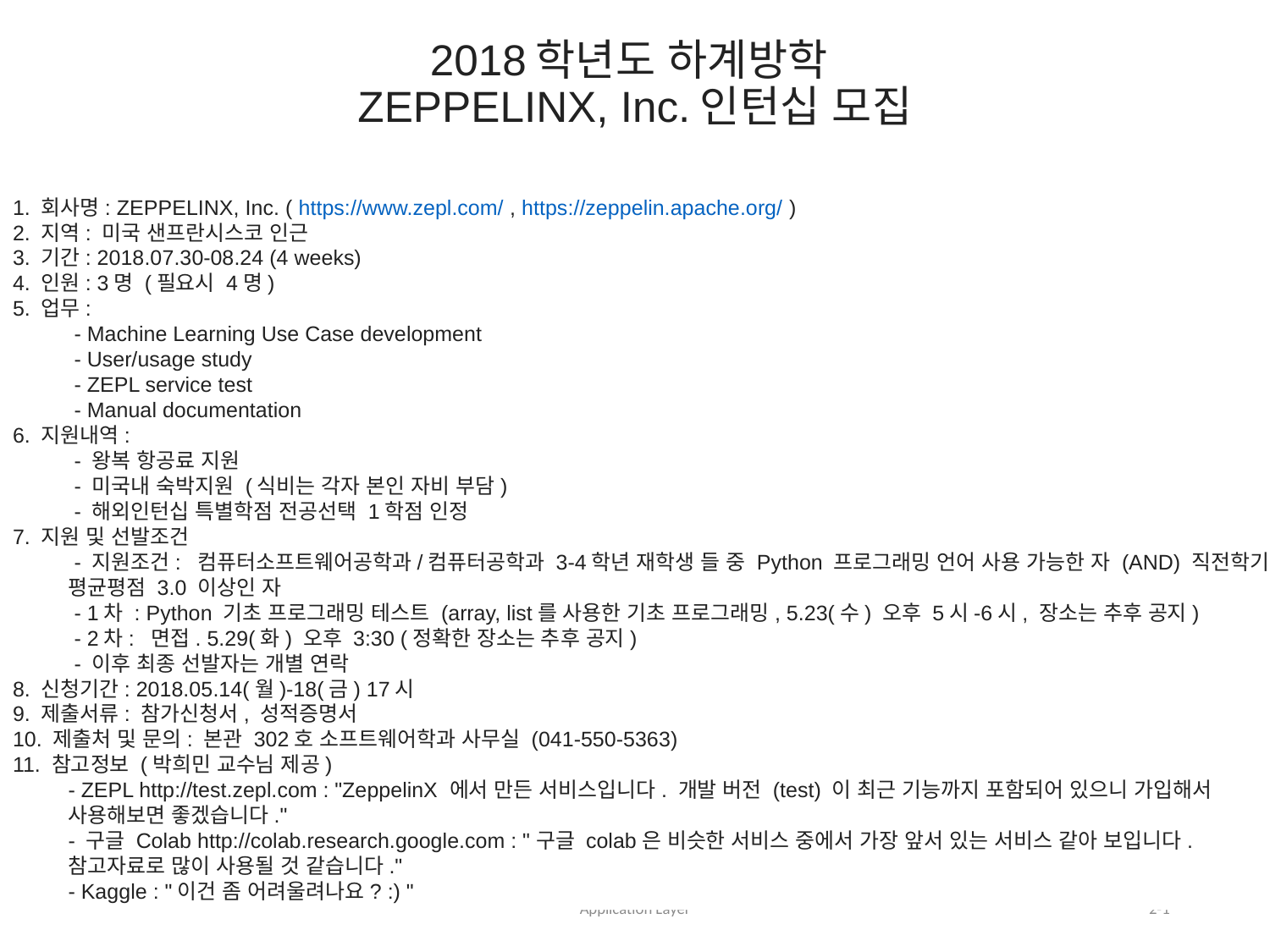

# 2018학년도 하계방학 ZEPPELINX, Inc.인턴십 모집
1. 회사명: ZEPPELINX, Inc. ( https://www.zepl.com/ , https://zeppelin.apache.org/ )
2. 지역: 미국 샌프란시스코 인근
3. 기간: 2018.07.30-08.24 (4 weeks)
4. 인원: 3명 (필요시 4명)
5. 업무:
 - Machine Learning Use Case development
 - User/usage study
 - ZEPL service test
 - Manual documentation
6. 지원내역:
 - 왕복 항공료 지원
 - 미국내 숙박지원 (식비는 각자 본인 자비 부담)
 - 해외인턴십 특별학점 전공선택 1학점 인정
7. 지원 및 선발조건
 - 지원조건:  컴퓨터소프트웨어공학과/컴퓨터공학과 3-4학년 재학생 들 중 Python 프로그래밍 언어 사용 가능한 자 (AND) 직전학기 평균평점 3.0 이상인 자
 - 1차 : Python 기초 프로그래밍 테스트 (array, list를 사용한 기초 프로그래밍, 5.23(수) 오후 5시-6시, 장소는 추후 공지)
 - 2차:  면접. 5.29(화) 오후 3:30 (정확한 장소는 추후 공지)
 - 이후 최종 선발자는 개별 연락
8. 신청기간: 2018.05.14(월)-18(금) 17시
9. 제출서류: 참가신청서, 성적증명서
10. 제출처 및 문의: 본관 302호 소프트웨어학과 사무실 (041-550-5363)
11. 참고정보 (박희민 교수님 제공)
- ZEPL http://test.zepl.com : "ZeppelinX 에서 만든 서비스입니다. 개발 버전 (test) 이 최근 기능까지 포함되어 있으니 가입해서 사용해보면 좋겠습니다."
- 구글 Colab http://colab.research.google.com : "구글 colab은 비슷한 서비스 중에서 가장 앞서 있는 서비스 같아 보입니다. 참고자료로 많이 사용될 것 같습니다."
- Kaggle : "이건 좀 어려울려나요? :) "
Application Layer
2-1